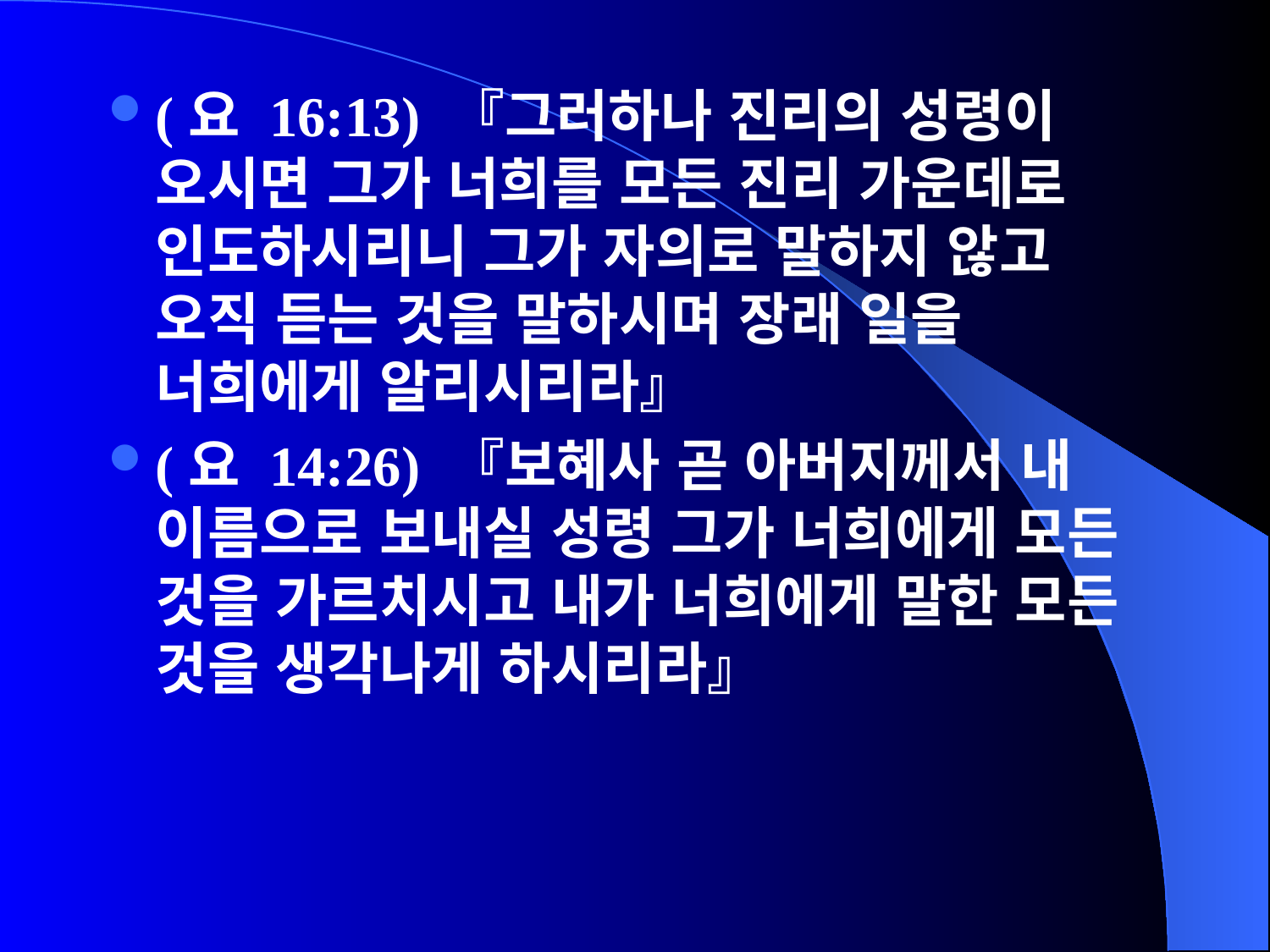

(요 16:13) 『그러하나 진리의 성령이 오시면 그가 너희를 모든 진리 가운데로 인도하시리니 그가 자의로 말하지 않고 오직 듣는 것을 말하시며 장래 일을 너희에게 알리시리라』
(요 14:26) 『보혜사 곧 아버지께서 내 이름으로 보내실 성령 그가 너희에게 모든 것을 가르치시고 내가 너희에게 말한 모든 것을 생각나게 하시리라』